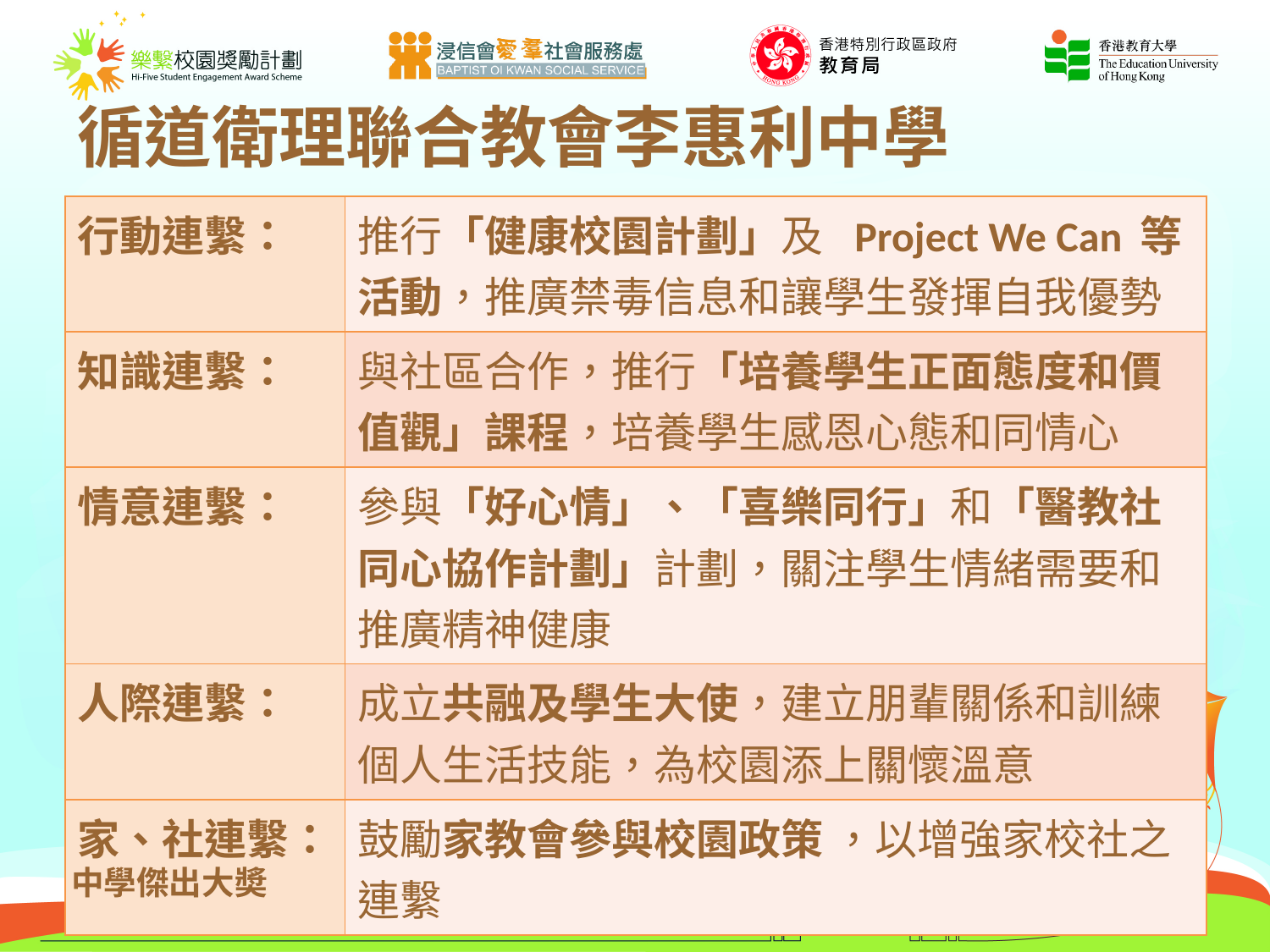

# 循道衛理聯合教會李惠利中學
| 行動連繫： | 推行「健康校園計劃」及 Project We Can 等活動，推廣禁毒信息和讓學生發揮自我優勢 |
| --- | --- |
| 知識連繫： | 與社區合作，推行「培養學生正面態度和價值觀」課程，培養學生感恩心態和同情心 |
| 情意連繫： | 參與「好心情」、「喜樂同行」和「醫教社同心協作計劃」計劃，關注學生情緒需要和推廣精神健康 |
| 人際連繫： | 成立共融及學生大使，建立朋輩關係和訓練個人生活技能，為校園添上關懷溫意 |
| 家、社連繫： | 鼓勵家教會參與校園政策 ，以增強家校社之連繫 |

中學傑出大奬